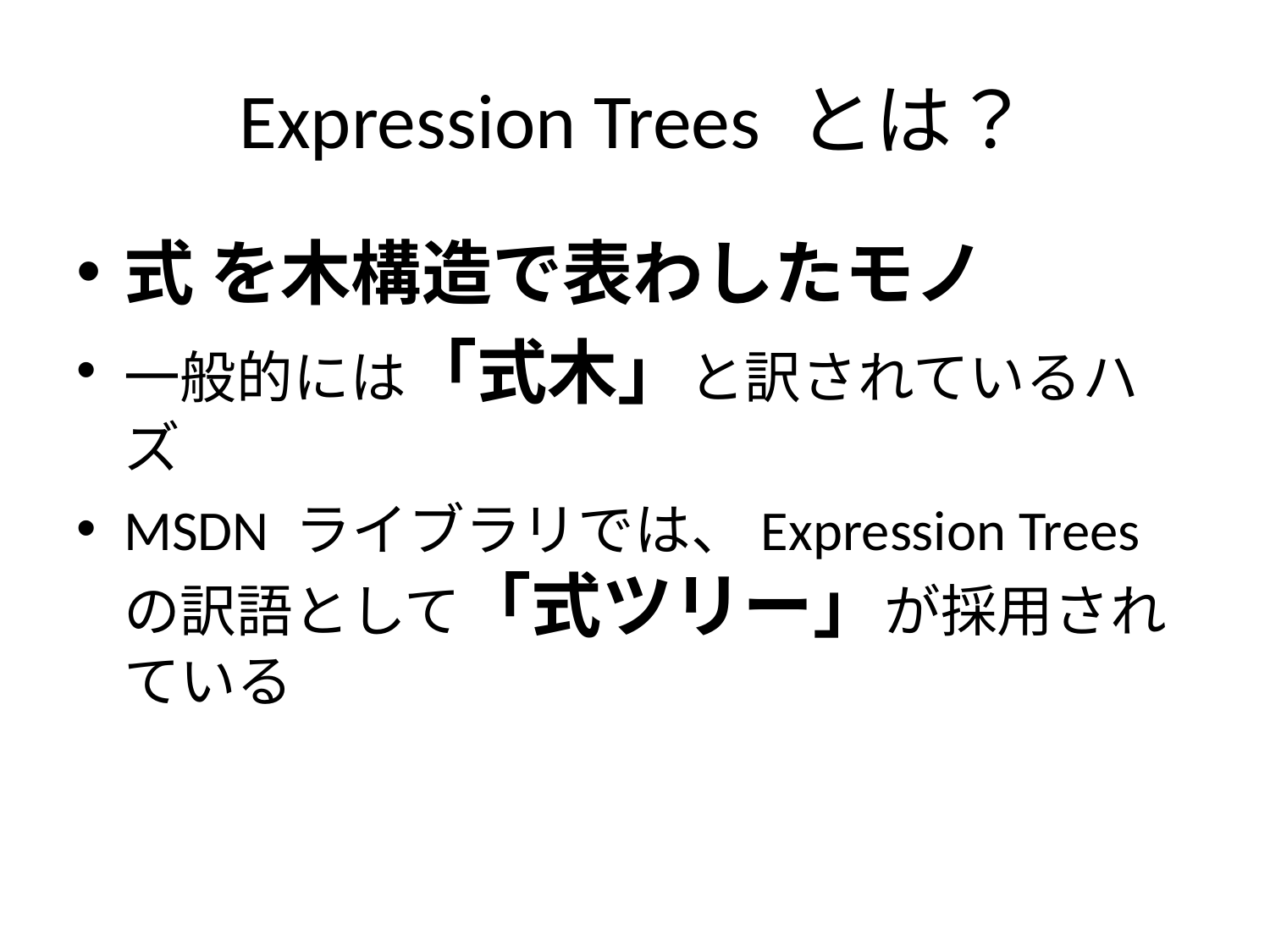

# Expression Trees とは？
式 を木構造で表わしたモノ
一般的には「式木」と訳されているハズ
MSDN ライブラリでは、Expression Trees の訳語として「式ツリー」が採用されている